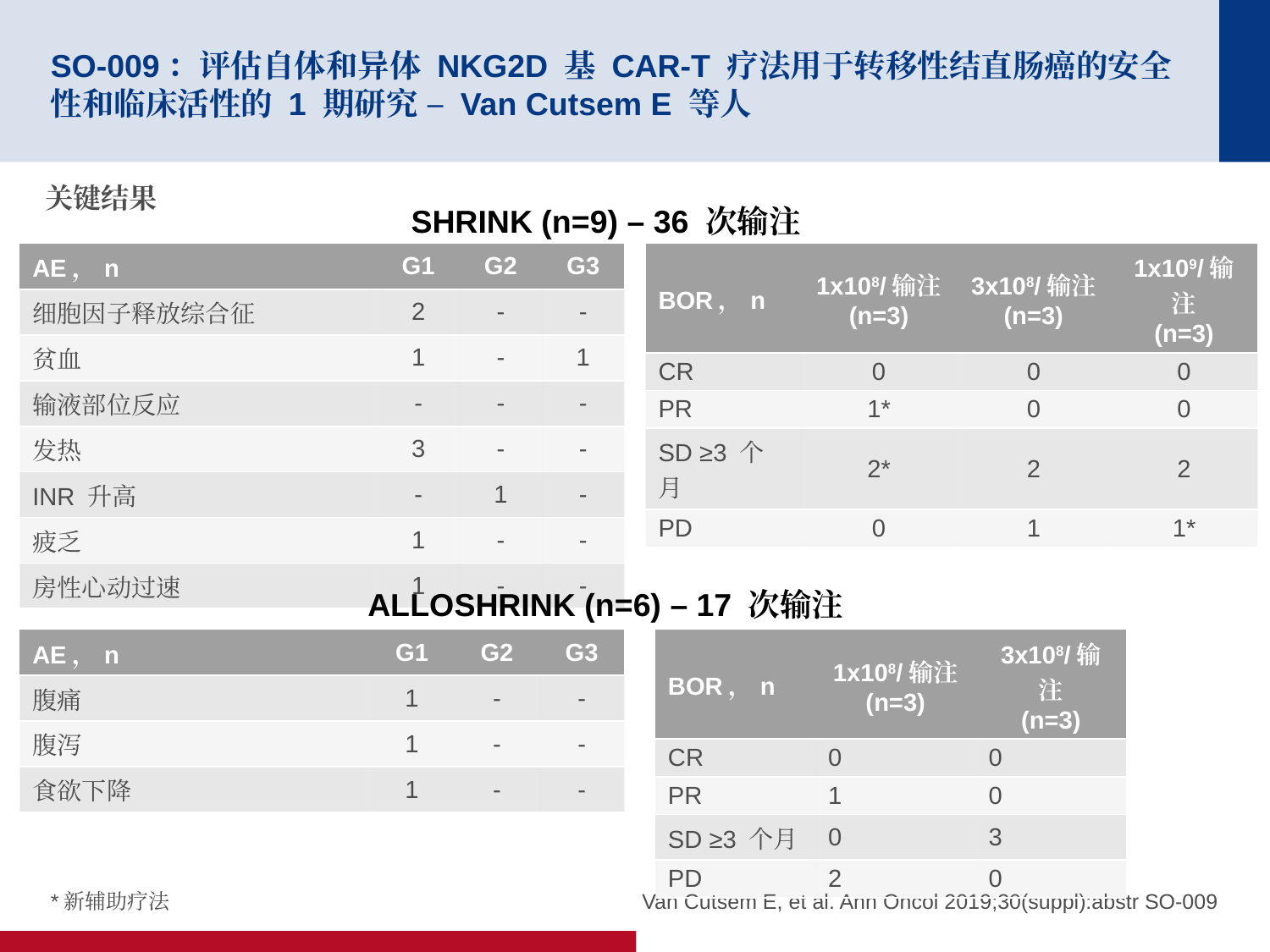

# SO-009：评估自体和异体 NKG2D 基 CAR-T 疗法用于转移性结直肠癌的安全性和临床活性的 1 期研究 – Van Cutsem E 等人
关键结果

SHRINK (n=9) – 36 次输注
| AE，n | G1 | G2 | G3 |
| --- | --- | --- | --- |
| 细胞因子释放综合征 | 2 | - | - |
| 贫血 | 1 | - | 1 |
| 输液部位反应 | - | - | - |
| 发热 | 3 | - | - |
| INR 升高 | - | 1 | - |
| 疲乏 | 1 | - | - |
| 房性心动过速 | 1 | - | - |
| BOR，n | 1x108/输注 (n=3) | 3x108/输注 (n=3) | 1x109/输注 (n=3) |
| --- | --- | --- | --- |
| CR | 0 | 0 | 0 |
| PR | 1\* | 0 | 0 |
| SD ≥3 个月 | 2\* | 2 | 2 |
| PD | 0 | 1 | 1\* |
ALLOSHRINK (n=6) – 17 次输注
| AE，n | G1 | G2 | G3 |
| --- | --- | --- | --- |
| 腹痛 | 1 | - | - |
| 腹泻 | 1 | - | - |
| 食欲下降 | 1 | - | - |
| BOR，n | 1x108/输注 (n=3) | 3x108/输注 (n=3) |
| --- | --- | --- |
| CR | 0 | 0 |
| PR | 1 | 0 |
| SD ≥3 个月 | 0 | 3 |
| PD | 2 | 0 |
*新辅助疗法
Van Cutsem E, et al. Ann Oncol 2019;30(suppl):abstr SO-009